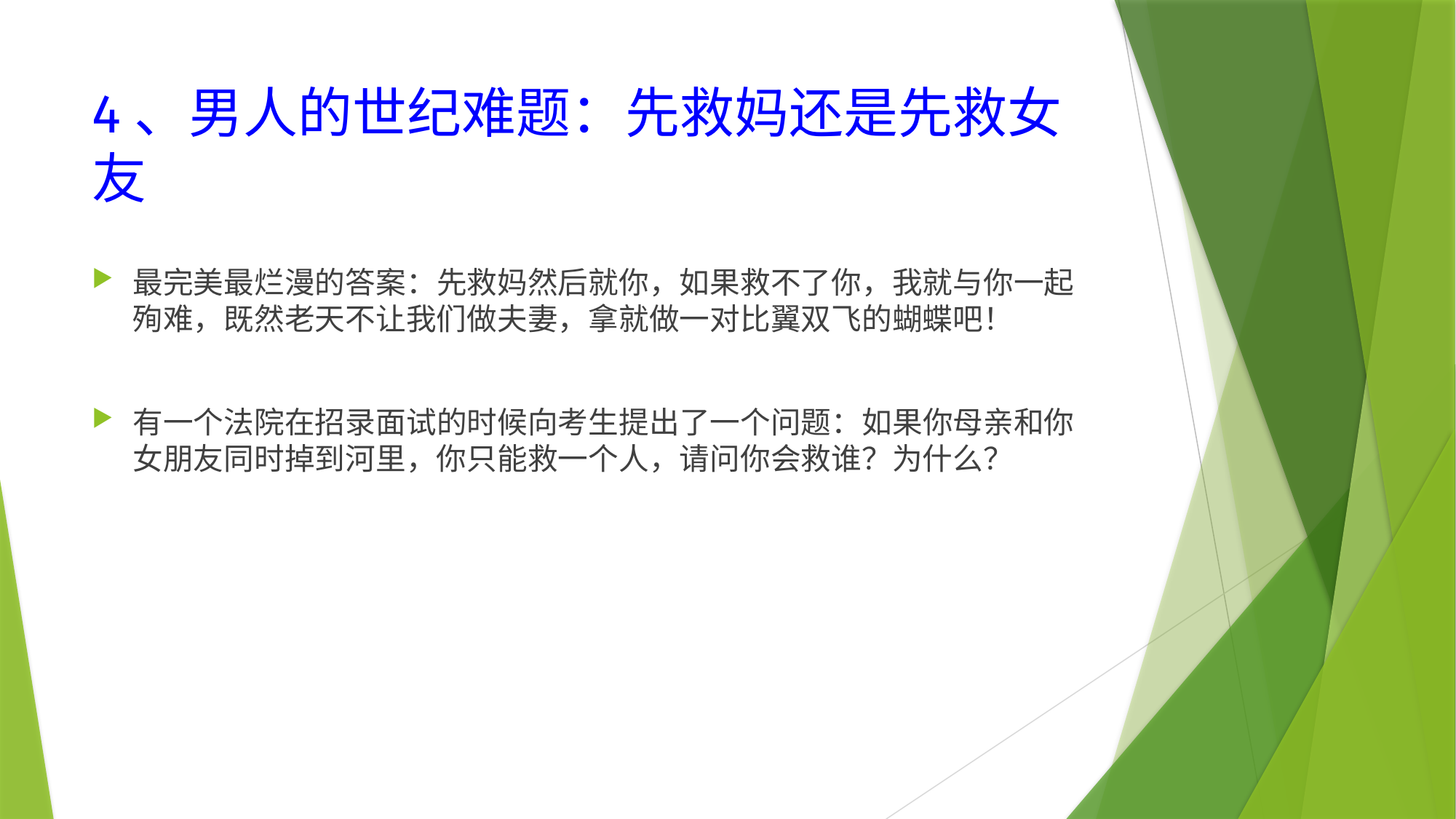

# 4、男人的世纪难题：先救妈还是先救女友
最完美最烂漫的答案：先救妈然后就你，如果救不了你，我就与你一起殉难，既然老天不让我们做夫妻，拿就做一对比翼双飞的蝴蝶吧！

有一个法院在招录面试的时候向考生提出了一个问题：如果你母亲和你女朋友同时掉到河里，你只能救一个人，请问你会救谁？为什么？